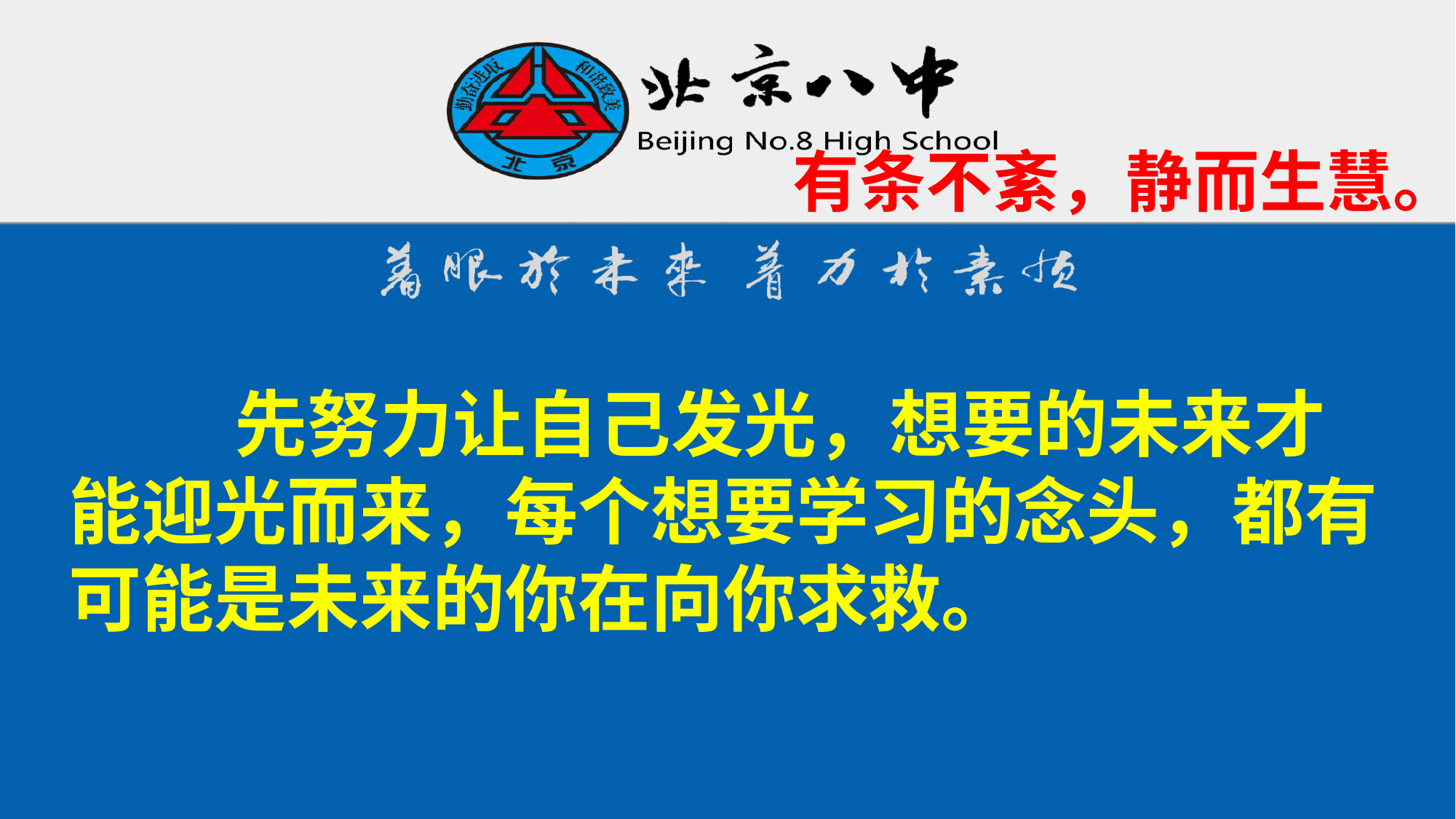

有条不紊，静而生慧。
         先努力让自己发光，想要的未来才能迎光而来，每个想要学习的念头，都有可能是未来的你在向你求救。